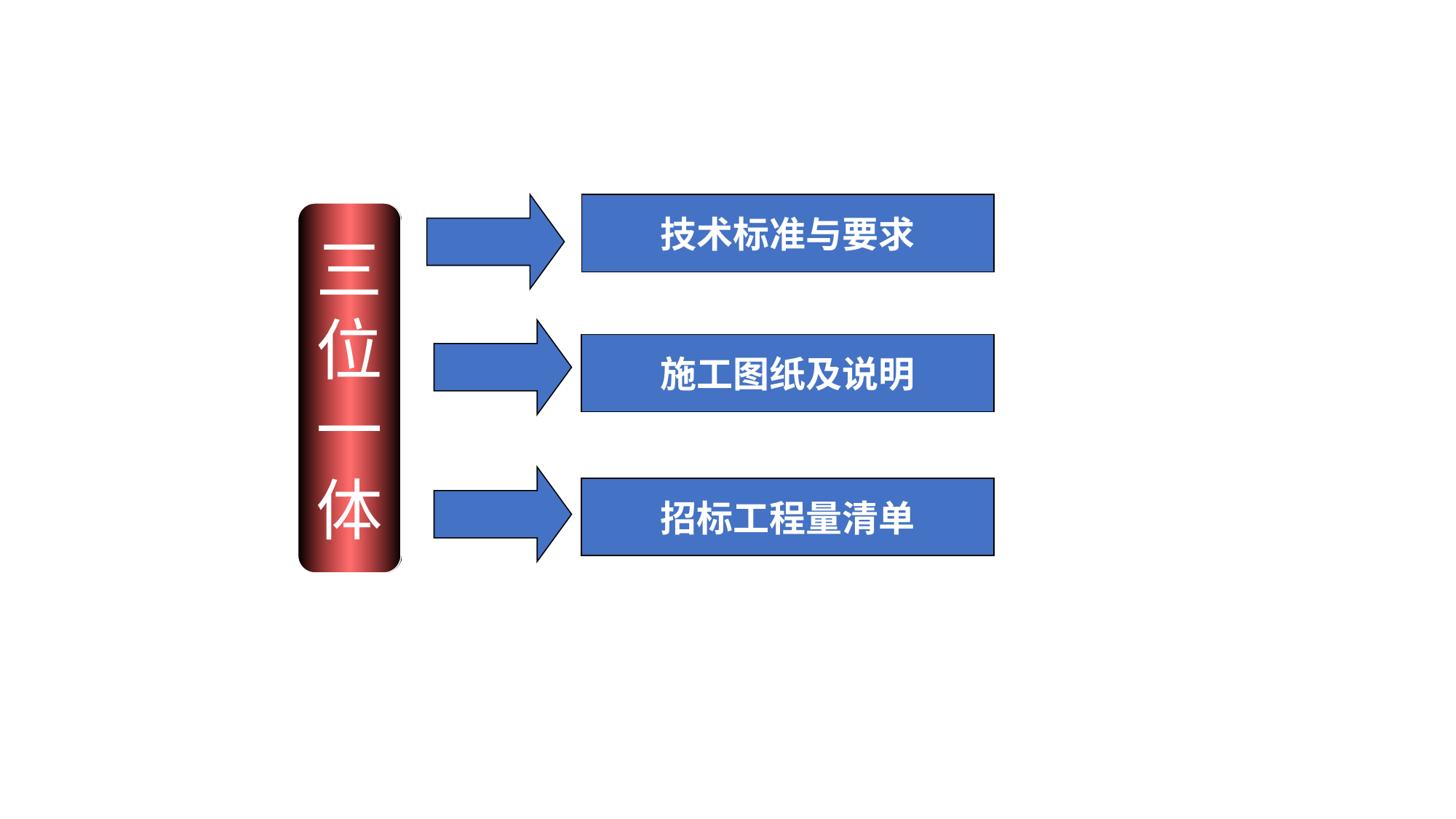

技术标准与要求
三
位
一
体

施工图纸及说明

招标工程量清单